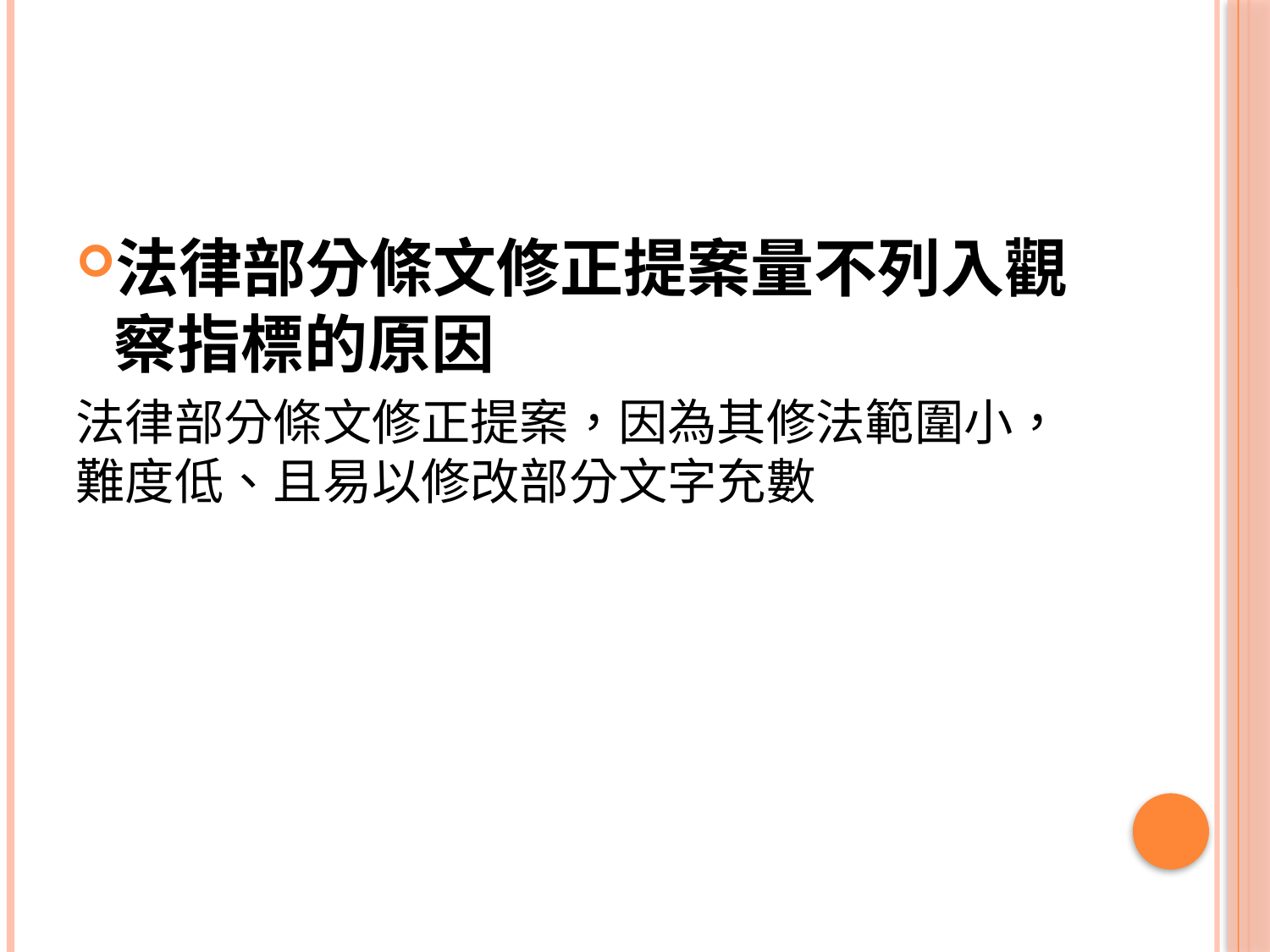

#
法律部分條文修正提案量不列入觀察指標的原因
法律部分條文修正提案，因為其修法範圍小，難度低、且易以修改部分文字充數